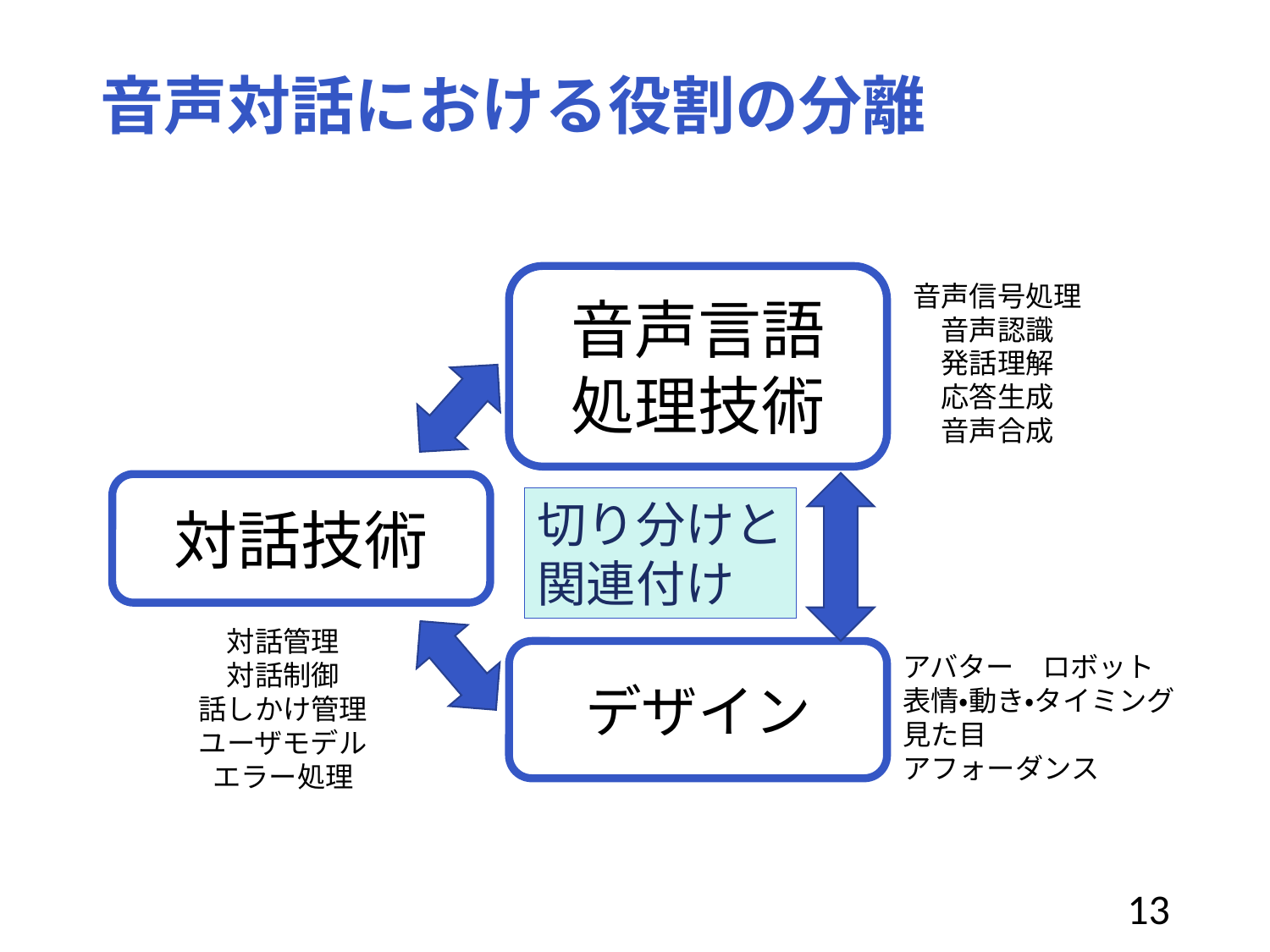

# 音声対話における役割の分離
音声言語
処理技術
音声信号処理
音声認識
発話理解
応答生成
音声合成

対話技術
切り分けと
関連付け

対話管理
対話制御
話しかけ管理
ユーザモデル
エラー処理
デザイン
アバター　ロボット
表情・動き・タイミング
見た目
アフォーダンス
13